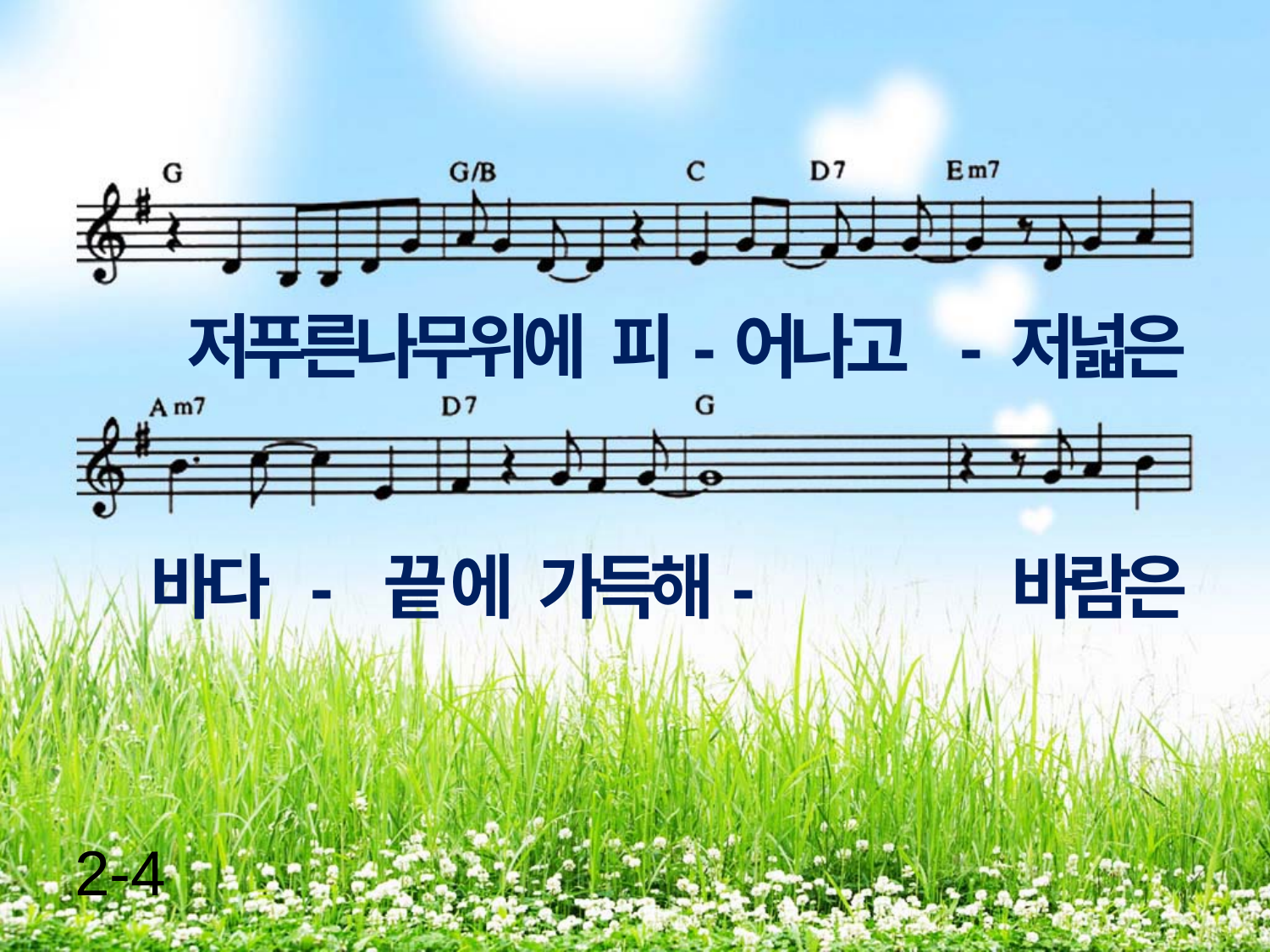

저푸른나무위에   피-어나고   - 저넓은
바다  -   끝 에   가득해-                      바람은
2-4